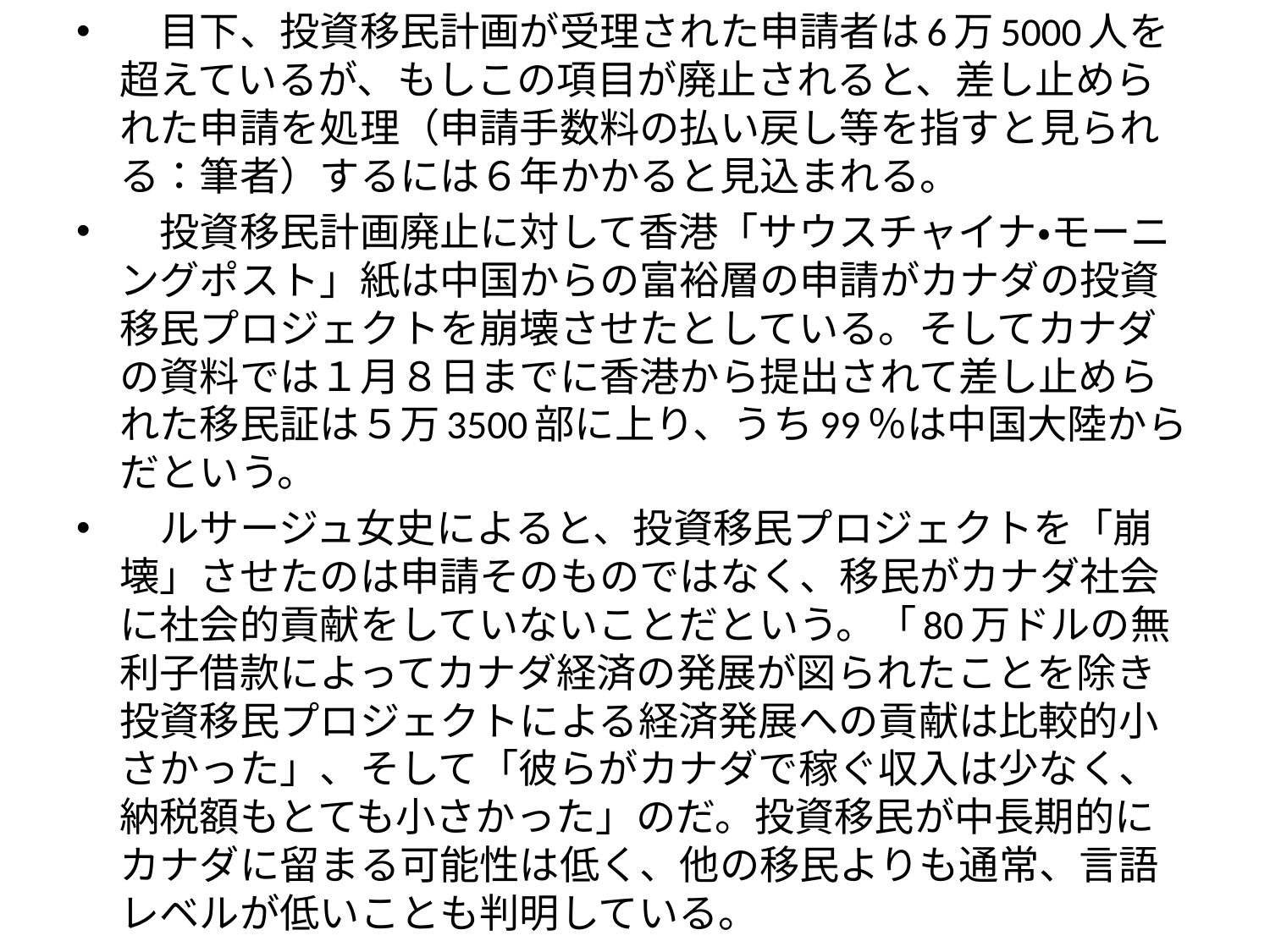

目下、投資移民計画が受理された申請者は6万5000人を超えているが、もしこの項目が廃止されると、差し止められた申請を処理（申請手数料の払い戻し等を指すと見られる：筆者）するには６年かかると見込まれる。
　投資移民計画廃止に対して香港「サウスチャイナ・モーニングポスト」紙は中国からの富裕層の申請がカナダの投資移民プロジェクトを崩壊させたとしている。そしてカナダの資料では１月８日までに香港から提出されて差し止められた移民証は５万3500部に上り、うち99％は中国大陸からだという。
　ルサージュ女史によると、投資移民プロジェクトを「崩壊」させたのは申請そのものではなく、移民がカナダ社会に社会的貢献をしていないことだという。「80万ドルの無利子借款によってカナダ経済の発展が図られたことを除き投資移民プロジェクトによる経済発展への貢献は比較的小さかった」、そして「彼らがカナダで稼ぐ収入は少なく、納税額もとても小さかった」のだ。投資移民が中長期的にカナダに留まる可能性は低く、他の移民よりも通常、言語レベルが低いことも判明している。